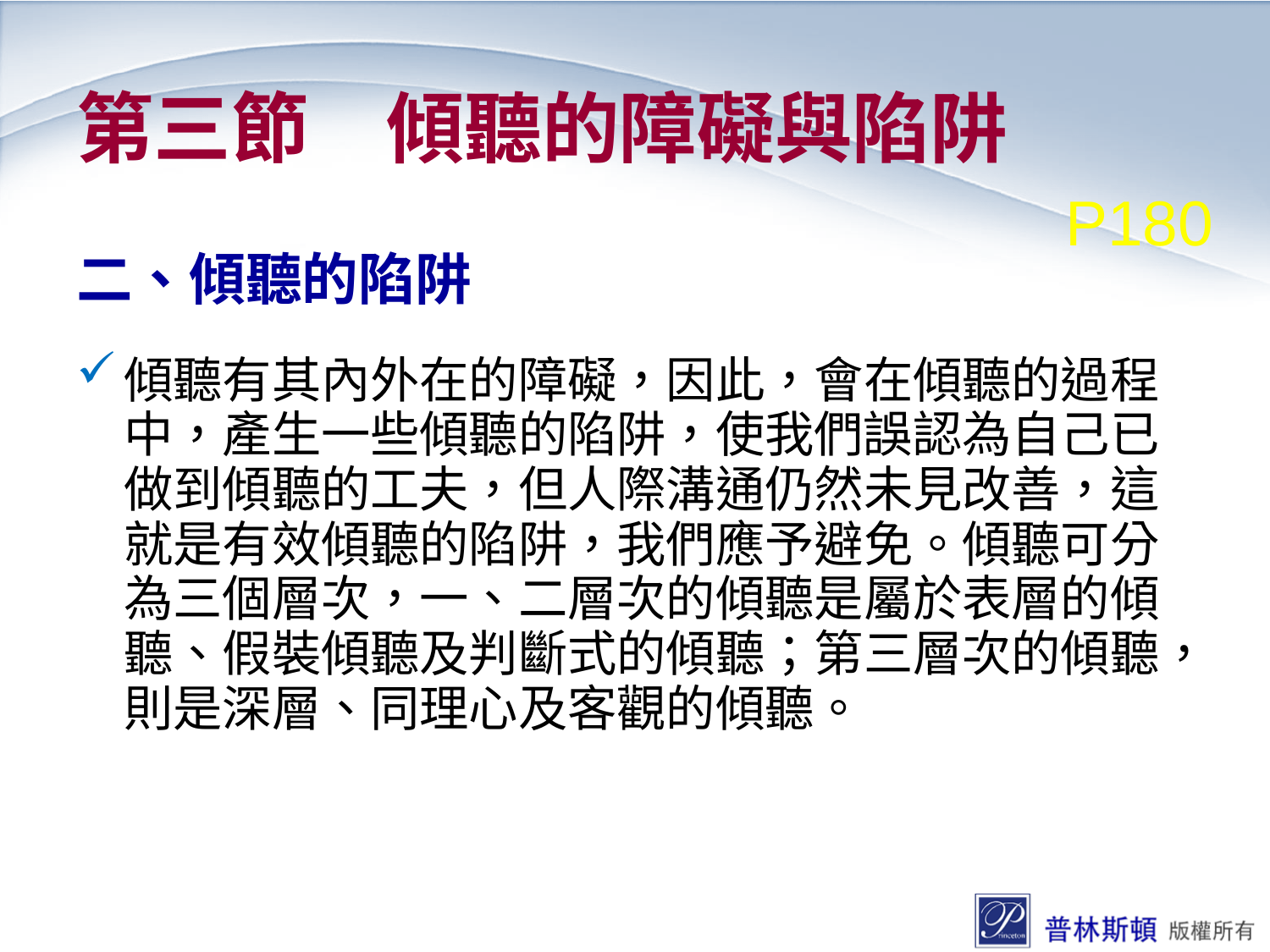

# 第三節　傾聽的障礙與陷阱
P180
二、傾聽的陷阱
傾聽有其內外在的障礙，因此，會在傾聽的過程中，產生一些傾聽的陷阱，使我們誤認為自己已做到傾聽的工夫，但人際溝通仍然未見改善，這就是有效傾聽的陷阱，我們應予避免。傾聽可分為三個層次，一、二層次的傾聽是屬於表層的傾聽、假裝傾聽及判斷式的傾聽；第三層次的傾聽，則是深層、同理心及客觀的傾聽。